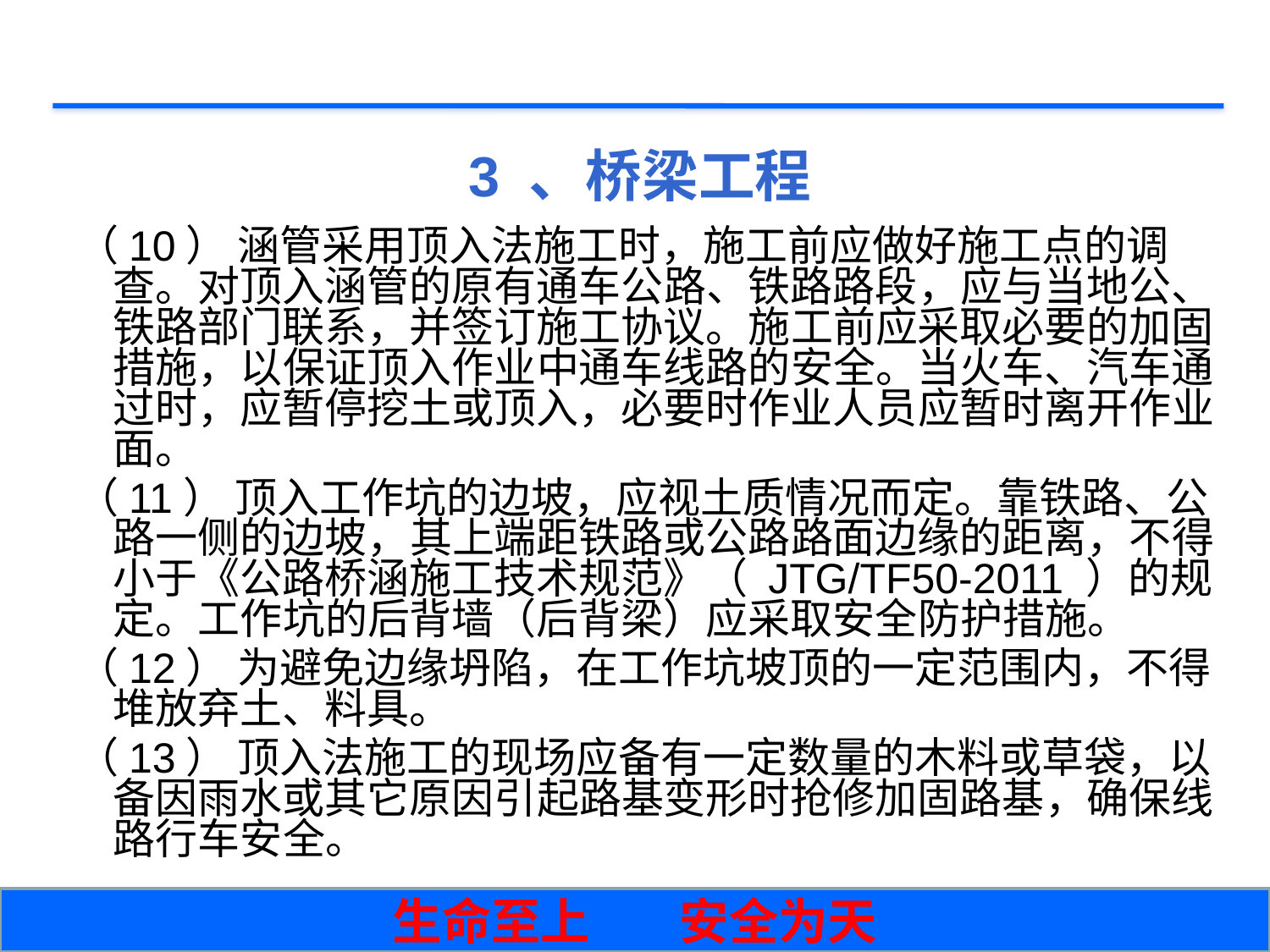

# 3 、桥梁工程
（10） 涵管采用顶入法施工时，施工前应做好施工点的调查。对顶入涵管的原有通车公路、铁路路段，应与当地公、铁路部门联系，并签订施工协议。施工前应采取必要的加固措施，以保证顶入作业中通车线路的安全。当火车、汽车通过时，应暂停挖土或顶入，必要时作业人员应暂时离开作业面。
（11） 顶入工作坑的边坡，应视土质情况而定。靠铁路、公路一侧的边坡，其上端距铁路或公路路面边缘的距离，不得小于《公路桥涵施工技术规范》（ JTG/TF50-2011 ）的规定。工作坑的后背墙（后背梁）应采取安全防护措施。
（12） 为避免边缘坍陷，在工作坑坡顶的一定范围内，不得堆放弃土、料具。
（13） 顶入法施工的现场应备有一定数量的木料或草袋，以备因雨水或其它原因引起路基变形时抢修加固路基，确保线路行车安全。